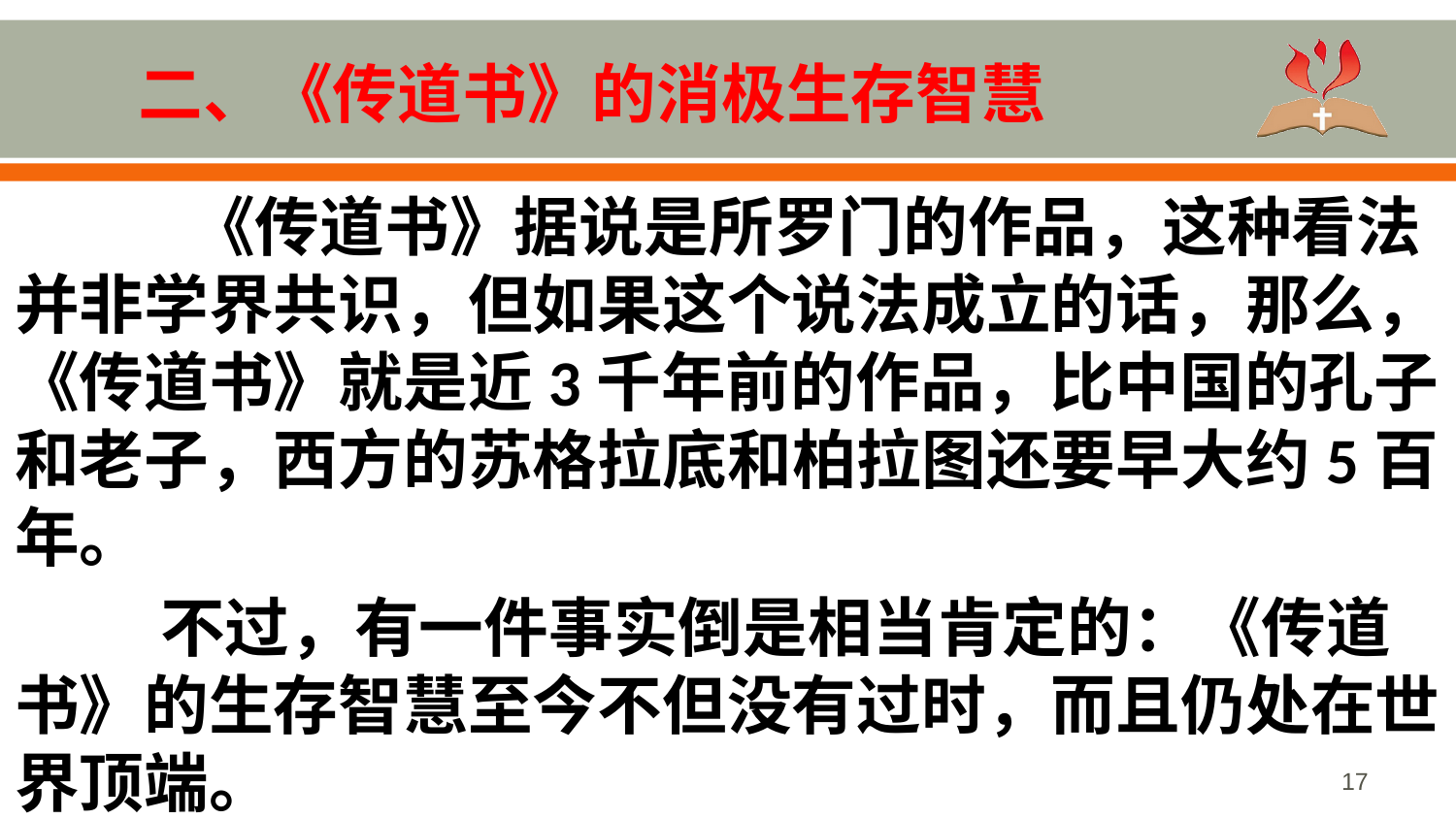

# 二、《传道书》的消极生存智慧
  	 《传道书》据说是所罗门的作品，这种看法并非学界共识，但如果这个说法成立的话，那么，《传道书》就是近3千年前的作品，比中国的孔子和老子，西方的苏格拉底和柏拉图还要早大约5百年。
     	不过，有一件事实倒是相当肯定的：《传道书》的生存智慧至今不但没有过时，而且仍处在世界顶端。

17